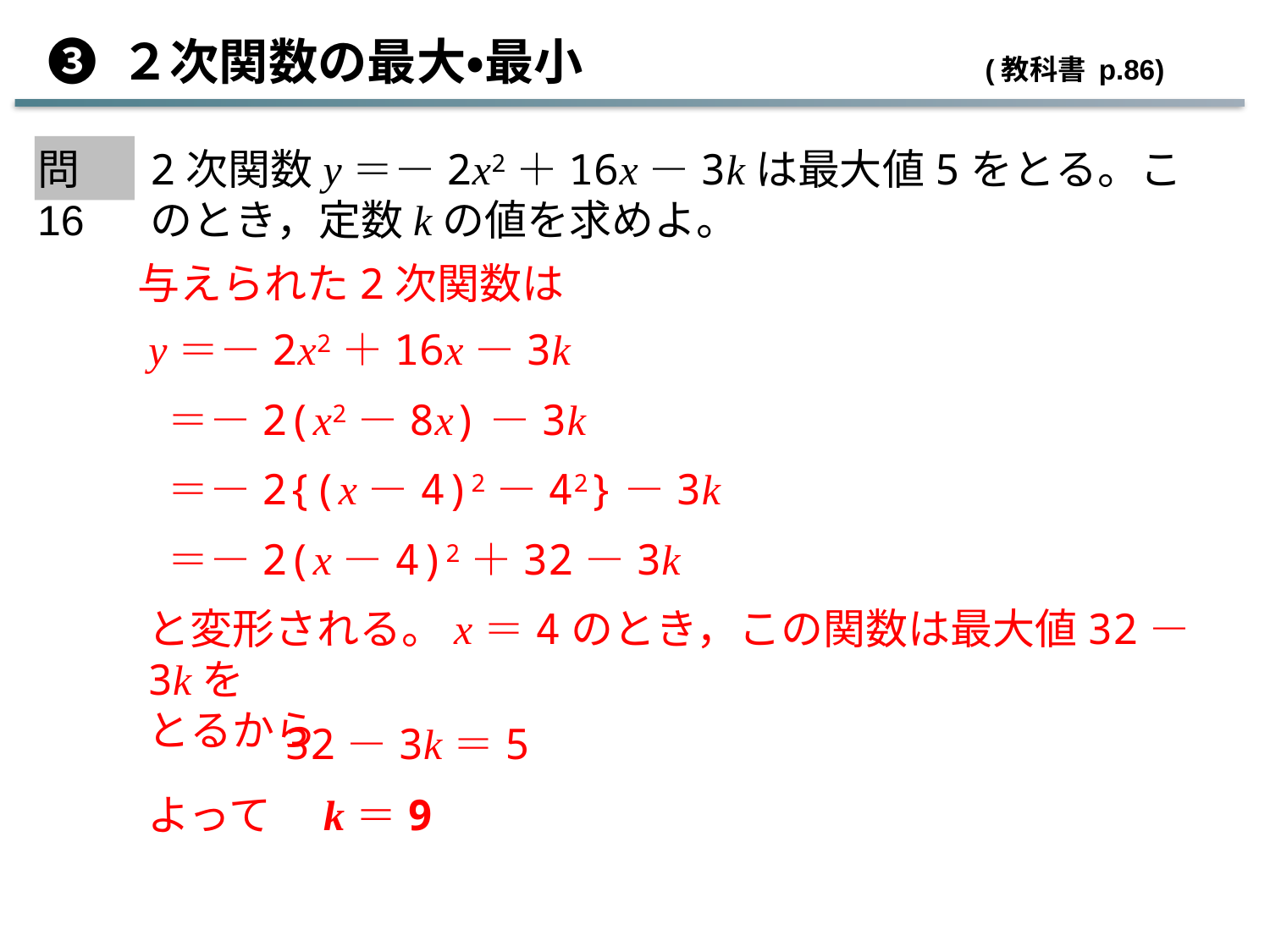

➌ ２次関数の最大・最小　　                          (教科書 p.86)
問16
2次関数y＝－2x2＋16x－3kは最大値5をとる。このとき，定数kの値を求めよ。

与えられた2次関数は
y＝－2x2＋16x－3k
＝－2(x2－8x)－3k
＝－2{(x－4)2－42}－3k
＝－2(x－4)2＋32－3k
と変形される。x＝4のとき，この関数は最大値32－3kを
とるから
　　　32－3k＝5
よって　k＝9